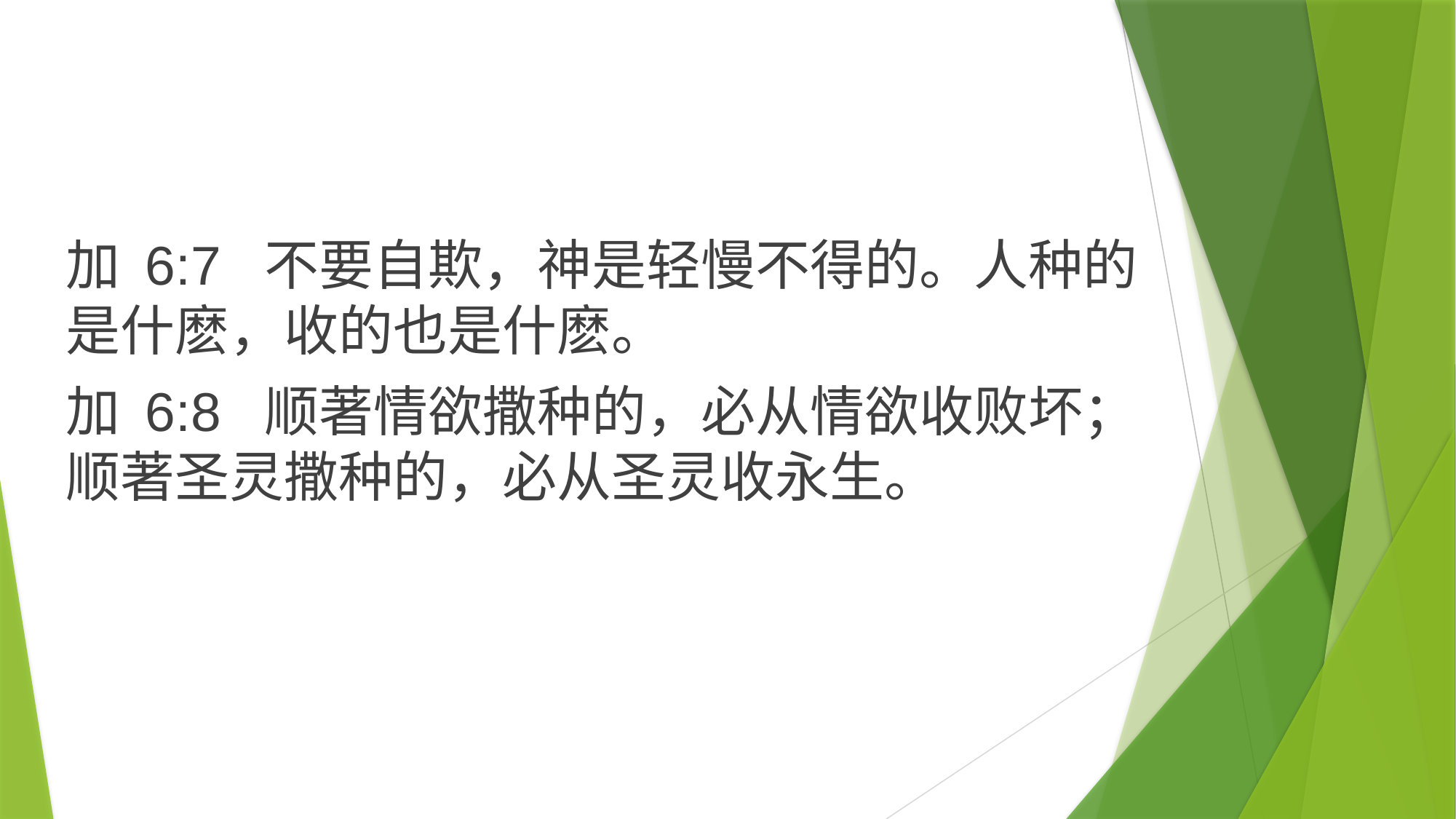

加 6:7  不要自欺，神是轻慢不得的。人种的是什麽，收的也是什麽。
加 6:8  顺著情欲撒种的，必从情欲收败坏；顺著圣灵撒种的，必从圣灵收永生。